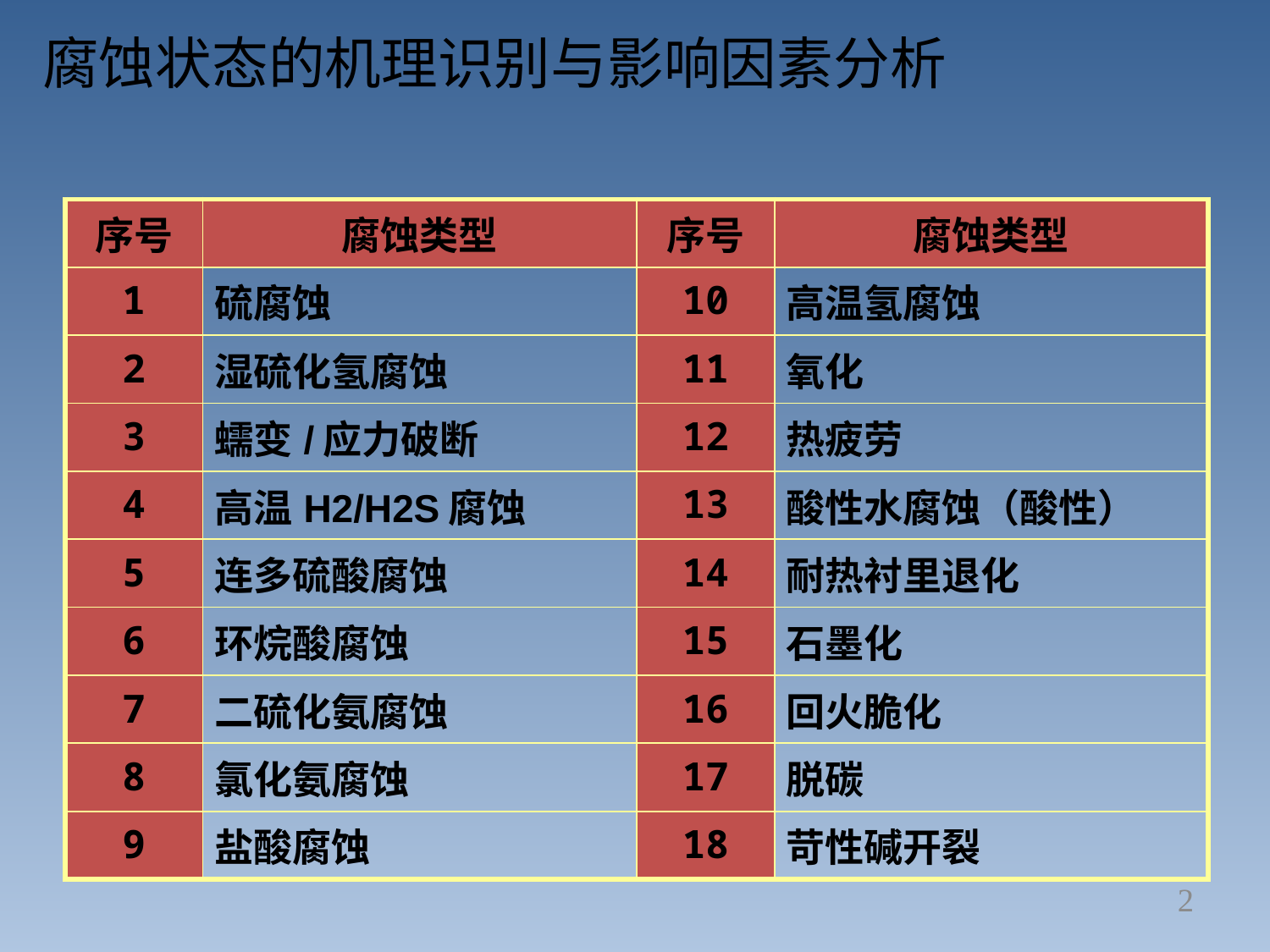

# 腐蚀状态的机理识别与影响因素分析
| 序号 | 腐蚀类型 | 序号 | 腐蚀类型 |
| --- | --- | --- | --- |
| 1 | 硫腐蚀 | 10 | 高温氢腐蚀 |
| 2 | 湿硫化氢腐蚀 | 11 | 氧化 |
| 3 | 蠕变/应力破断 | 12 | 热疲劳 |
| 4 | 高温H2/H2S腐蚀 | 13 | 酸性水腐蚀（酸性） |
| 5 | 连多硫酸腐蚀 | 14 | 耐热衬里退化 |
| 6 | 环烷酸腐蚀 | 15 | 石墨化 |
| 7 | 二硫化氨腐蚀 | 16 | 回火脆化 |
| 8 | 氯化氨腐蚀 | 17 | 脱碳 |
| 9 | 盐酸腐蚀 | 18 | 苛性碱开裂 |
2